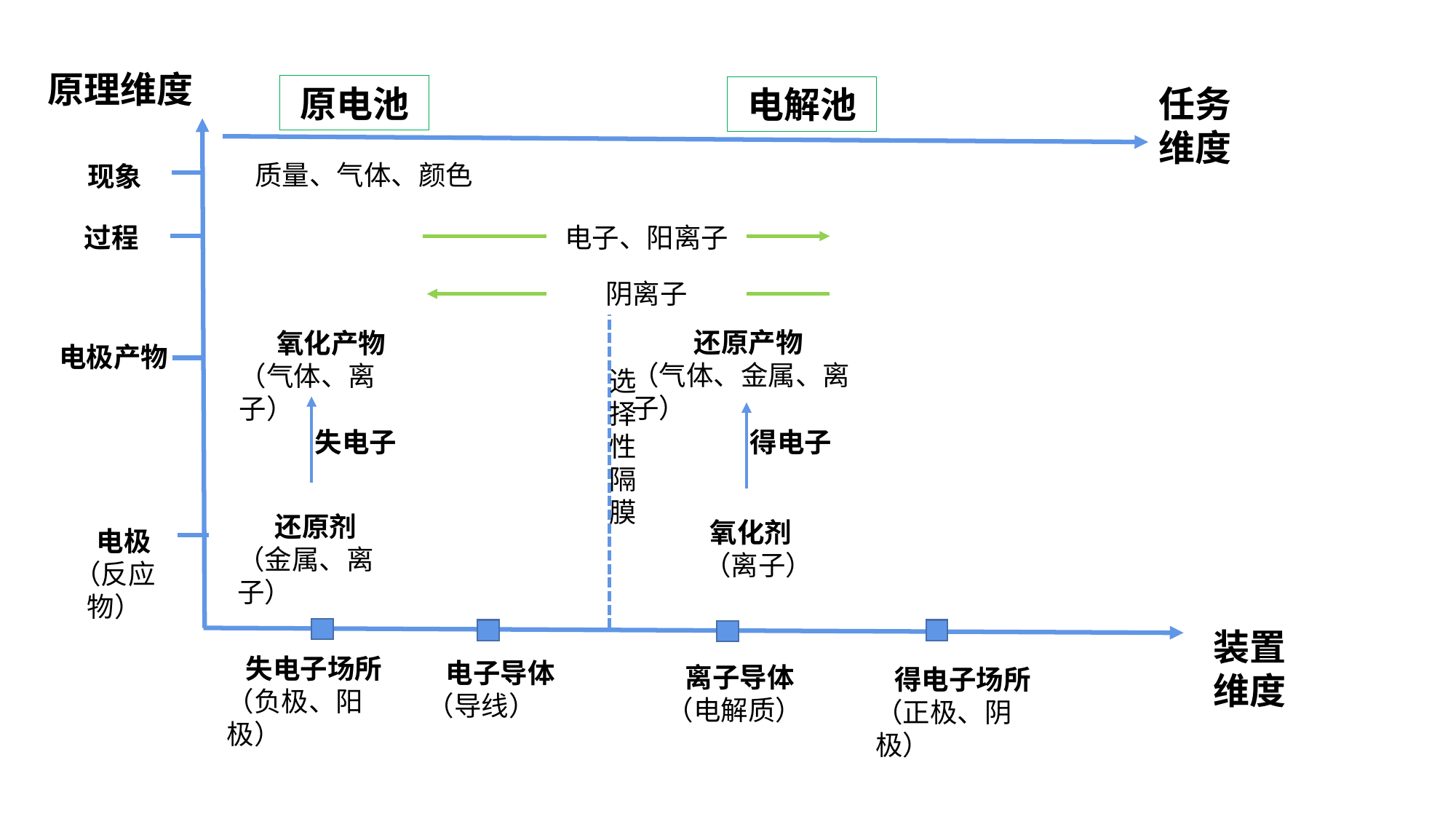

原理维度
任务维度
原电池
电解池
  质量、气体、颜色
  现象

电子、阳离子
  过程

阴离子
         还原产物
（气体、金属、离子）
     氧化产物
（气体、离子）
  电极产物

选择性隔膜
失电子
得电子
     还原剂
（金属、离子）
     氧化剂
    （离子）
  电极
（反应物）

装置维度

  失电子场所
（负极、阳极）
  电子导体
（导线）
  离子导体
（电解质）
  得电子场所
（正极、阴极）
49